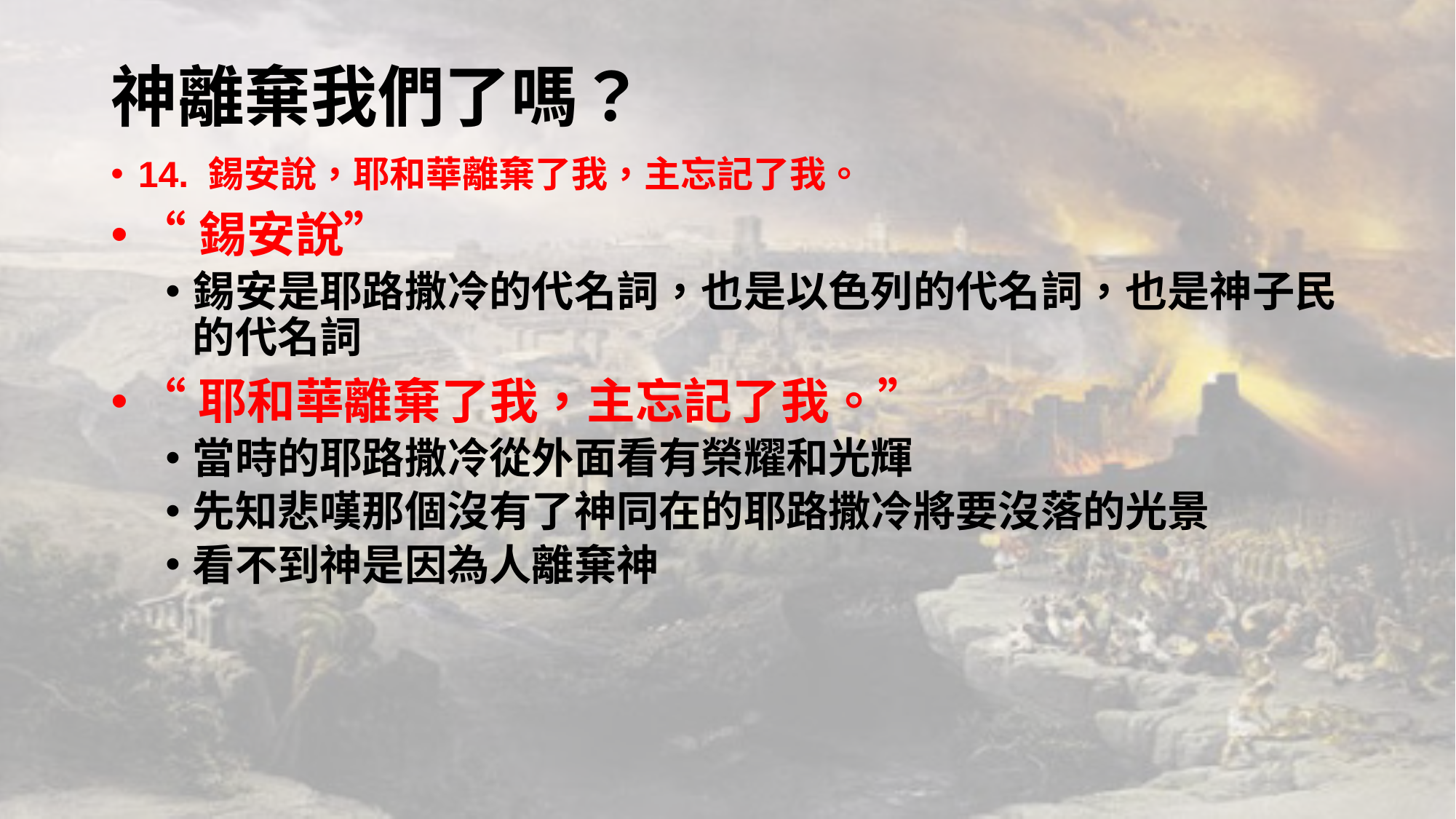

# 神離棄我們了嗎？
14. 錫安說，耶和華離棄了我，主忘記了我。
“錫安說”
錫安是耶路撒冷的代名詞，也是以色列的代名詞，也是神子民的代名詞
“耶和華離棄了我，主忘記了我。”
當時的耶路撒冷從外面看有榮耀和光輝
先知悲嘆那個沒有了神同在的耶路撒冷將要沒落的光景
看不到神是因為人離棄神